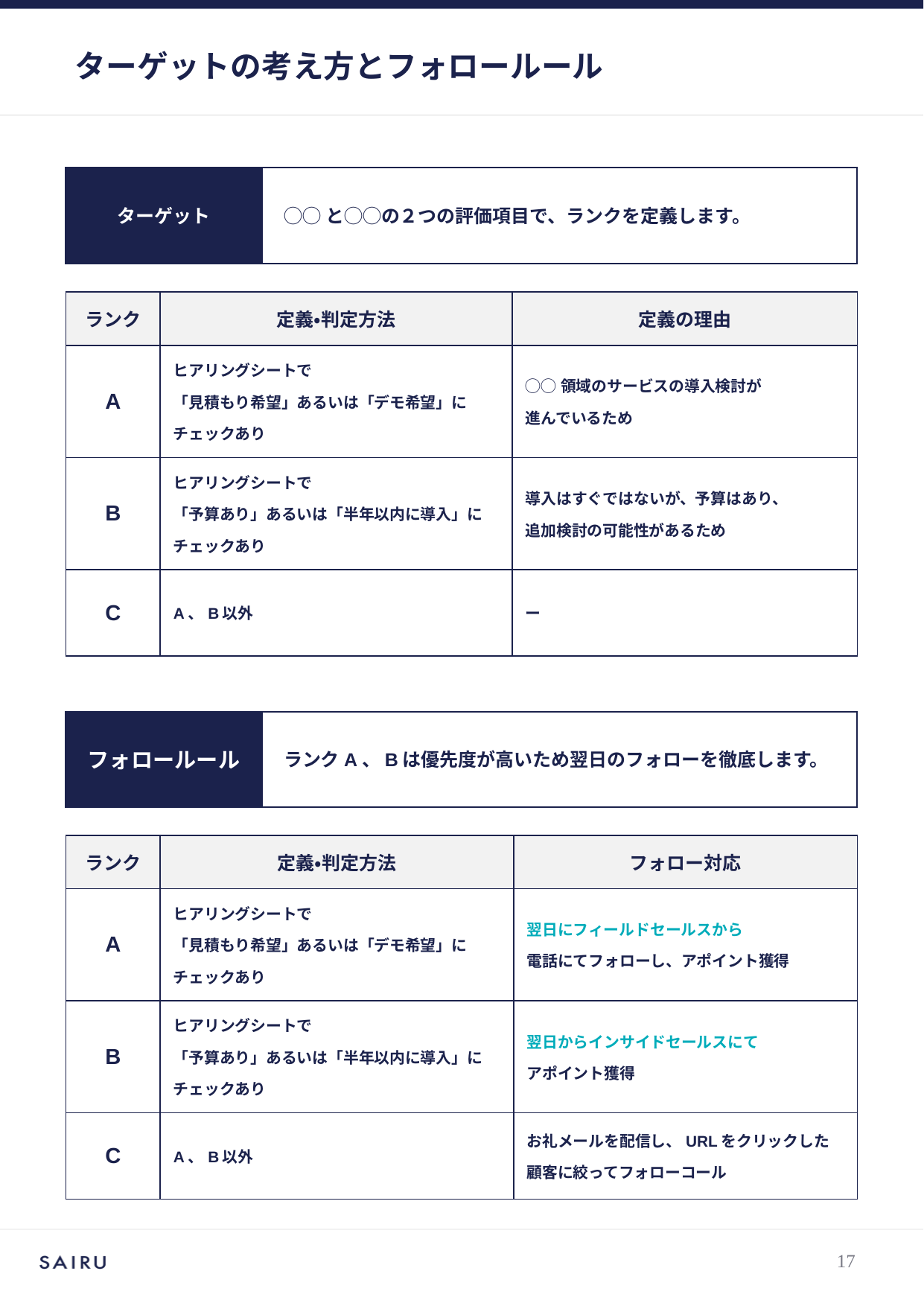

# ターゲットの考え方とフォロールール
ターゲット
◯◯と◯◯の２つの評価項目で、ランクを定義します。
| ランク | 定義・判定方法 | 定義の理由 |
| --- | --- | --- |
| A | ヒアリングシートで 「見積もり希望」あるいは「デモ希望」に チェックあり | ◯◯領域のサービスの導入検討が 進んでいるため |
| B | ヒアリングシートで 「予算あり」あるいは「半年以内に導入」に チェックあり | 導入はすぐではないが、予算はあり、 追加検討の可能性があるため |
| C | A、B以外 | ー |
フォロールール
ランクA、Bは優先度が高いため翌日のフォローを徹底します。
| ランク | 定義・判定方法 | フォロー対応 |
| --- | --- | --- |
| A | ヒアリングシートで 「見積もり希望」あるいは「デモ希望」に チェックあり | 翌日にフィールドセールスから 電話にてフォローし、アポイント獲得 |
| B | ヒアリングシートで 「予算あり」あるいは「半年以内に導入」に チェックあり | 翌日からインサイドセールスにて アポイント獲得 |
| C | A、B以外 | お礼メールを配信し、URLをクリックした 顧客に絞ってフォローコール |
17